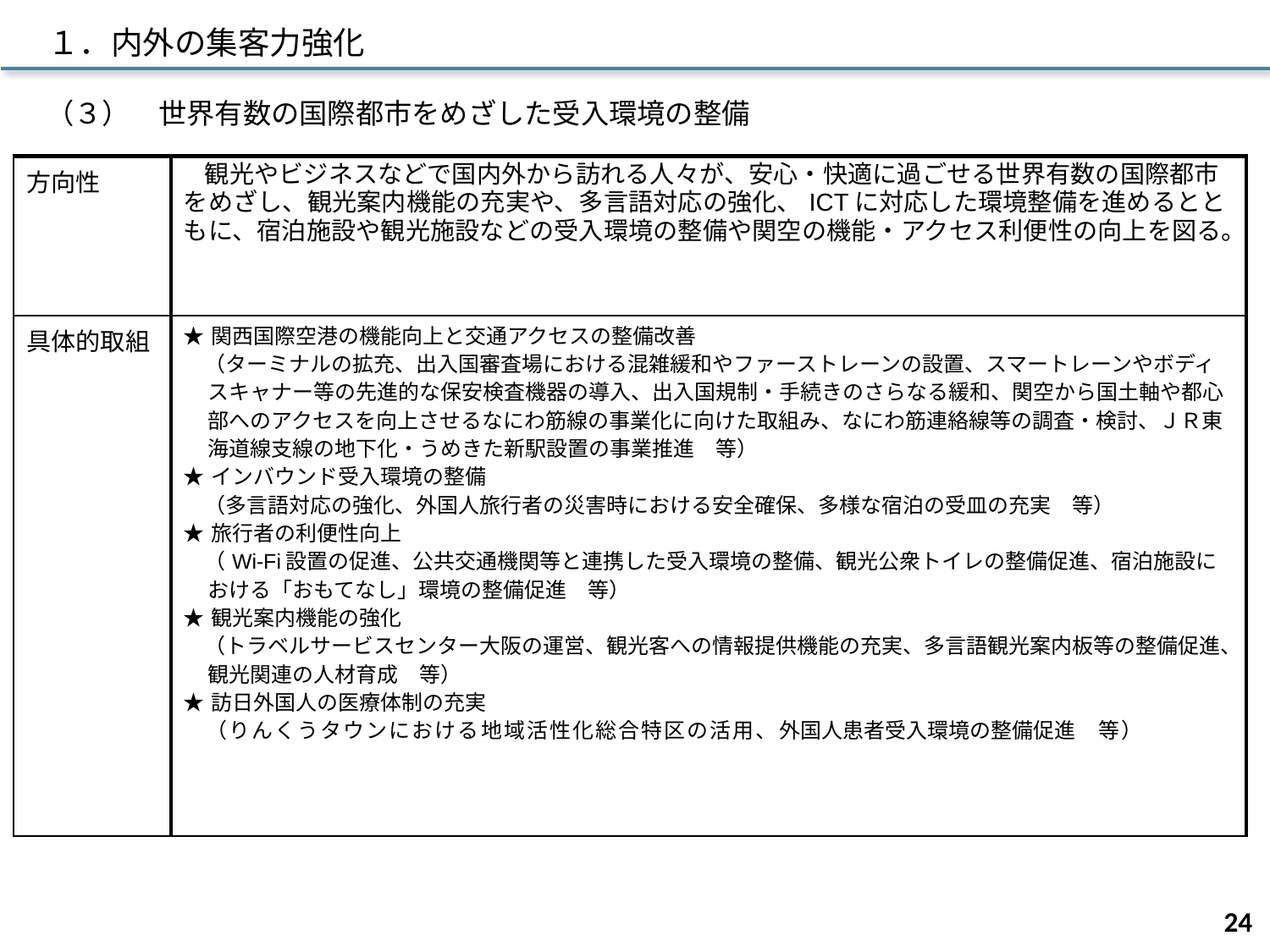

１．内外の集客力強化
（３）　世界有数の国際都市をめざした受入環境の整備
| 方向性 | 観光やビジネスなどで国内外から訪れる人々が、安心・快適に過ごせる世界有数の国際都市をめざし、観光案内機能の充実や、多言語対応の強化、ICTに対応した環境整備を進めるとともに、宿泊施設や観光施設などの受入環境の整備や関空の機能・アクセス利便性の向上を図る。 |
| --- | --- |
| 具体的取組 | ★関西国際空港の機能向上と交通アクセスの整備改善 　（ターミナルの拡充、出入国審査場における混雑緩和やファーストレーンの設置、スマートレーンやボディスキャナー等の先進的な保安検査機器の導入、出入国規制・手続きのさらなる緩和、関空から国土軸や都心部へのアクセスを向上させるなにわ筋線の事業化に向けた取組み、なにわ筋連絡線等の調査・検討、ＪＲ東海道線支線の地下化・うめきた新駅設置の事業推進　等） ★インバウンド受入環境の整備 　（多言語対応の強化、外国人旅行者の災害時における安全確保、多様な宿泊の受皿の充実　等） ★旅行者の利便性向上 　（Wi-Fi設置の促進、公共交通機関等と連携した受入環境の整備、観光公衆トイレの整備促進、宿泊施設における「おもてなし」環境の整備促進　等） ★観光案内機能の強化 　（トラベルサービスセンター大阪の運営、観光客への情報提供機能の充実、多言語観光案内板等の整備促進、観光関連の人材育成　等） ★訪日外国人の医療体制の充実 　（りんくうタウンにおける地域活性化総合特区の活用、外国人患者受入環境の整備促進　等） |
24